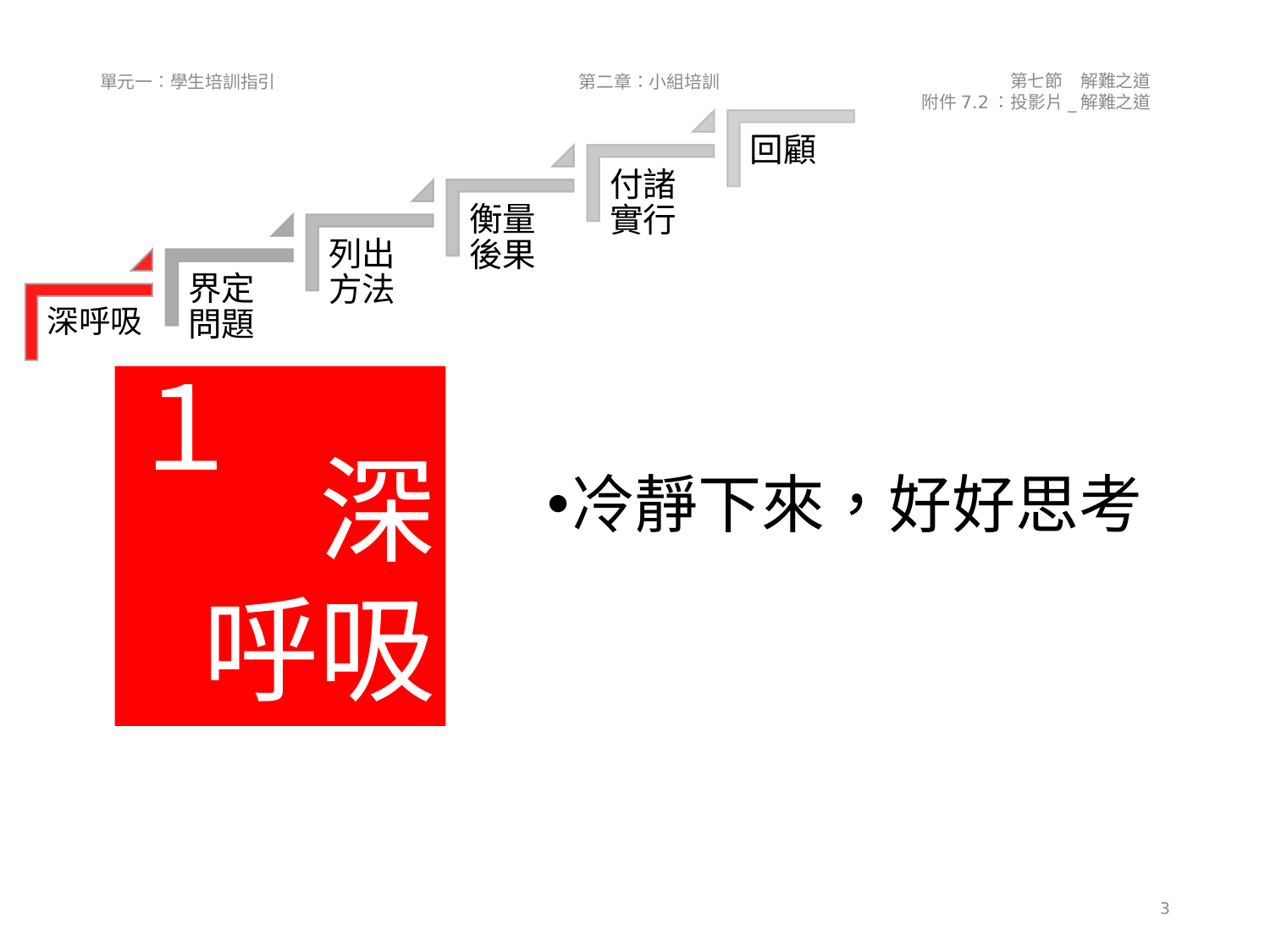

深呼吸
界定問題
列出方法
衡量後果
付諸實行
回顧
１
深
呼吸
冷靜下來，好好思考
3